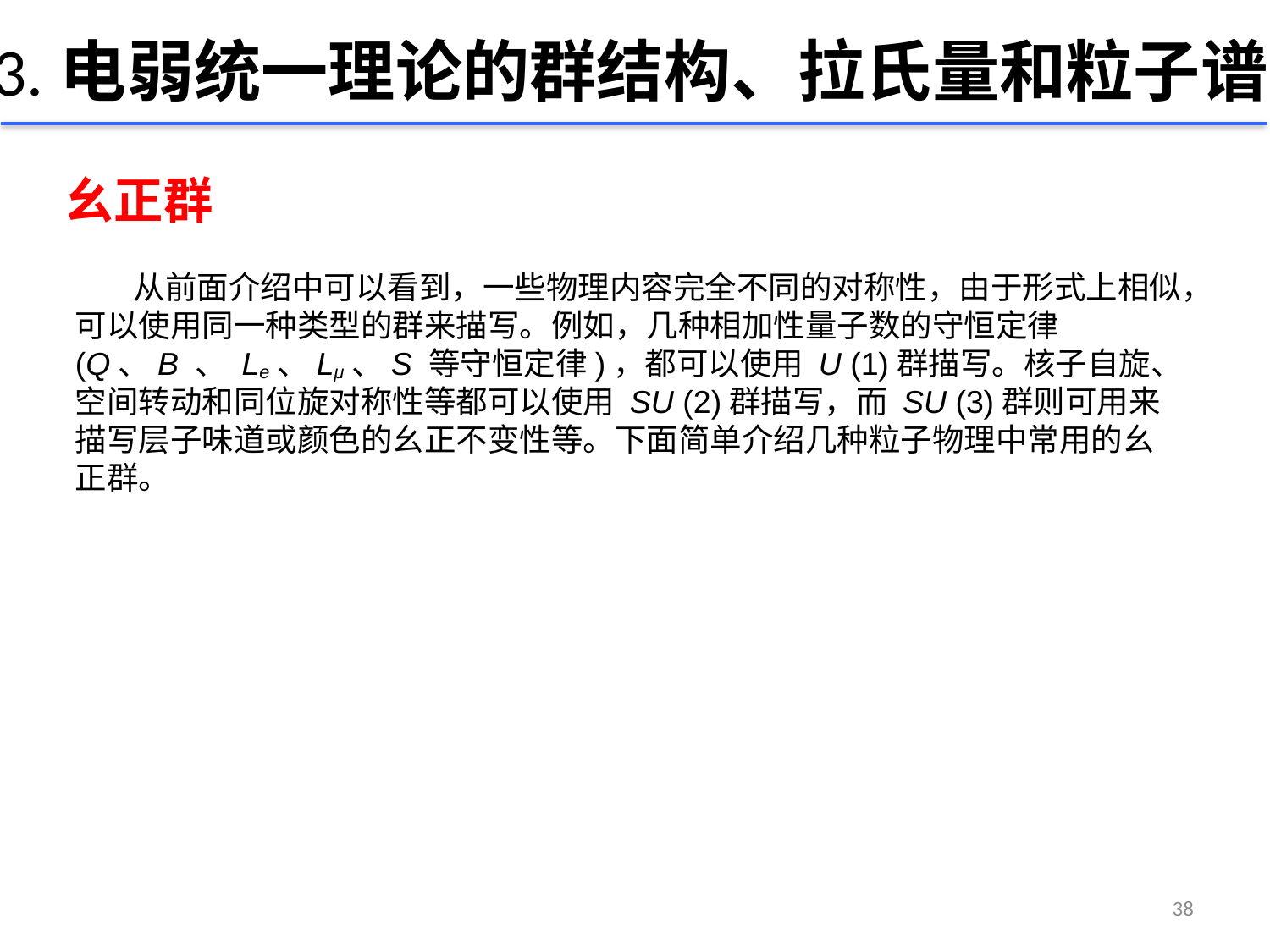

# 3.电弱统一理论的群结构、拉氏量和粒子谱
幺正群
       从前面介绍中可以看到，一些物理内容完全不同的对称性，由于形式上相似，可以使用同一种类型的群来描写。例如，几种相加性量子数的守恒定律(Q、B 、 Le、Lμ、S 等守恒定律)，都可以使用 U (1)群描写。核子自旋、空间转动和同位旋对称性等都可以使用 SU (2)群描写，而 SU (3)群则可用来描写层子味道或颜色的幺正不变性等。下面简单介绍几种粒子物理中常用的幺正群。
38